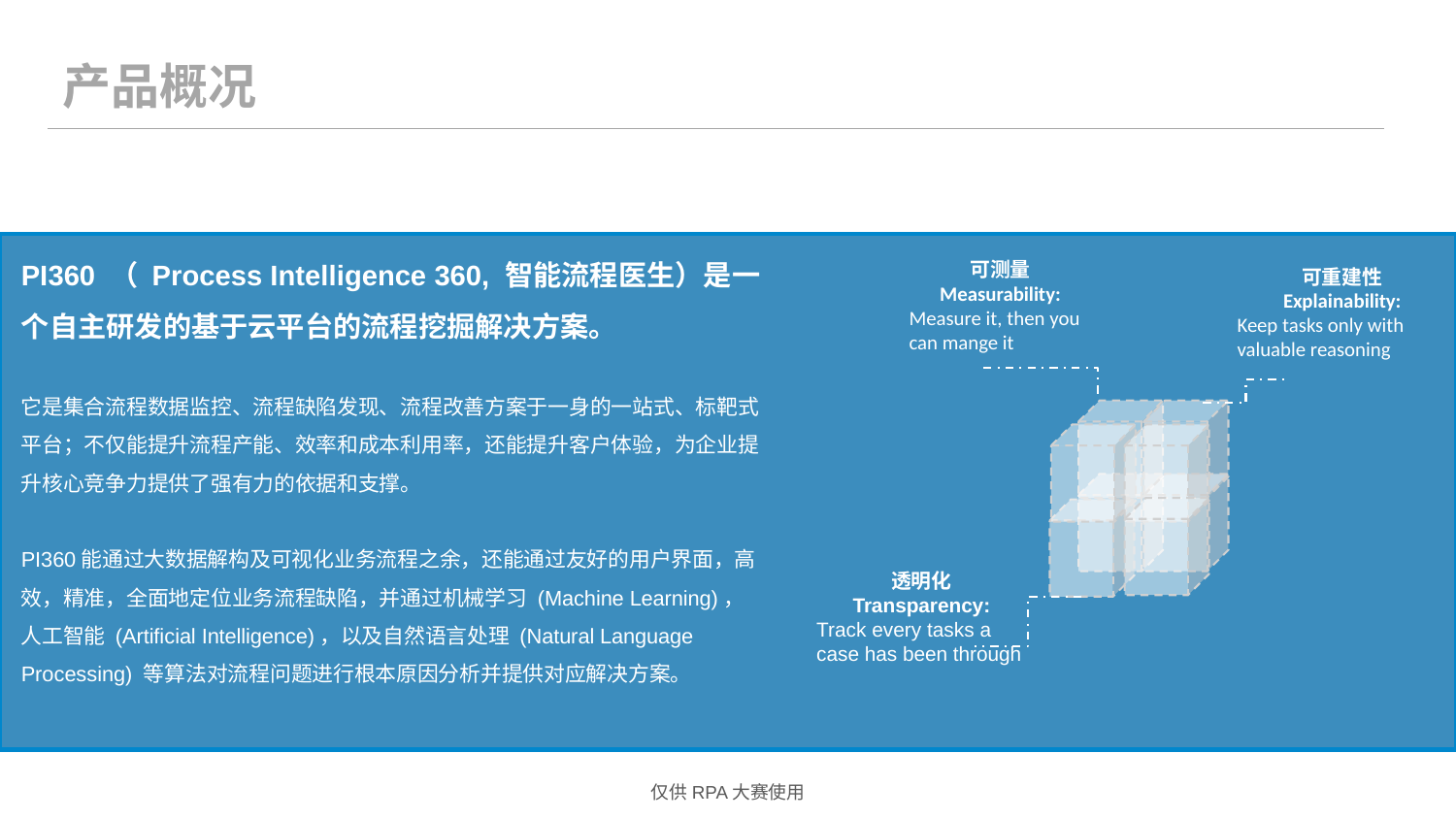

产品概况

PI360 （ Process Intelligence 360, 智能流程医生）是一个自主研发的基于云平台的流程挖掘解决方案。

它是集合流程数据监控、流程缺陷发现、流程改善方案于一身的一站式、标靶式平台；不仅能提升流程产能、效率和成本利用率，还能提升客户体验，为企业提升核心竞争力提供了强有力的依据和支撑。

PI360能通过大数据解构及可视化业务流程之余，还能通过友好的用户界面，高效，精准，全面地定位业务流程缺陷，并通过机械学习 (Machine Learning)，人工智能 (Artificial Intelligence)，以及自然语言处理 (Natural Language Processing) 等算法对流程问题进行根本原因分析并提供对应解决方案。
可测量
Measurability:
Measure it, then you can mange it
可重建性
Explainability:
Keep tasks only with valuable reasoning

透明化
Transparency:
Track every tasks a case has been through